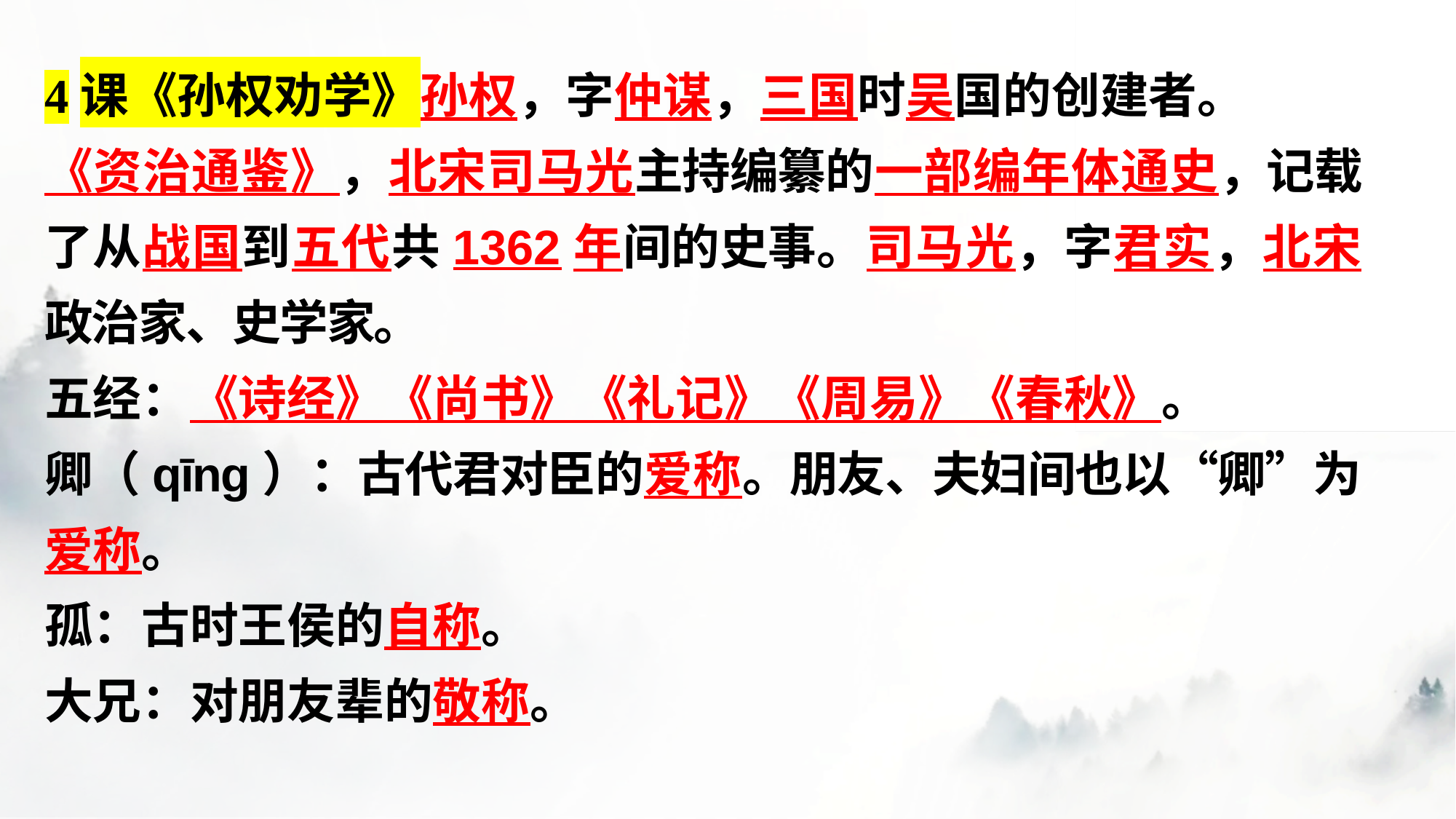

4课《孙权劝学》孙权，字仲谋，三国时吴国的创建者。
《资治通鉴》，北宋司马光主持编纂的一部编年体通史，记载了从战国到五代共1362年间的史事。司马光，字君实，北宋政治家、史学家。
五经：《诗经》《尚书》《礼记》《周易》《春秋》。
卿（qīnɡ）：古代君对臣的爱称。朋友、夫妇间也以“卿”为爱称。
孤：古时王侯的自称。
大兄：对朋友辈的敬称。